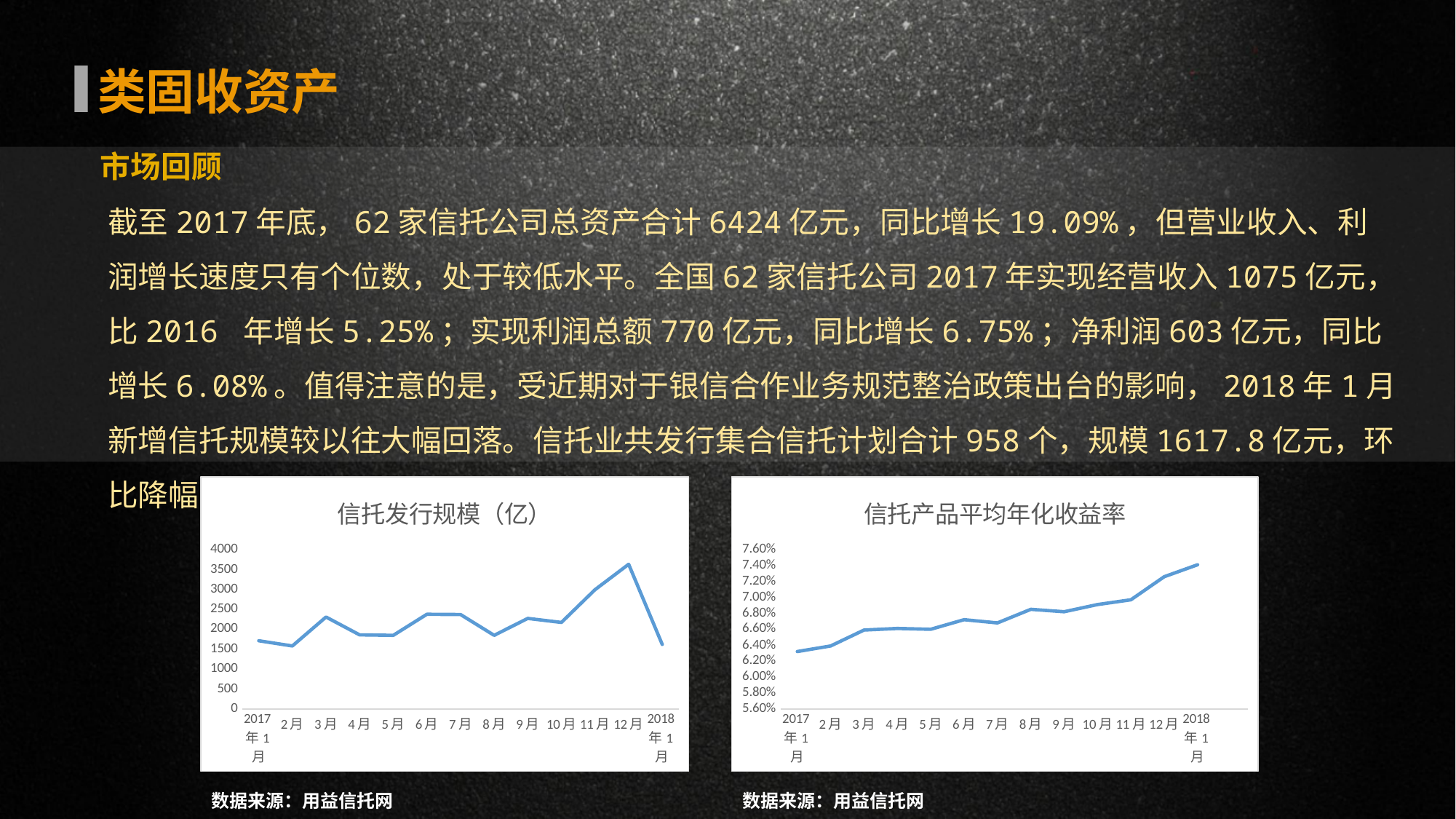

类固收资产

市场回顾

截至2017年底，62家信托公司总资产合计6424亿元，同比增长19.09%，但营业收入、利润增长速度只有个位数，处于较低水平。全国62家信托公司2017年实现经营收入1075亿元，比2016 年增长5.25%；实现利润总额770亿元，同比增长6.75%；净利润603亿元，同比增长6.08%。值得注意的是，受近期对于银信合作业务规范整治政策出台的影响，2018年1月新增信托规模较以往大幅回落。信托业共发行集合信托计划合计958个，规模1617.8亿元，环比降幅分别为为37.59%和55.49%。

### Chart:

| Category | 信托发行规模（亿） |
|---|---|
| 2017年1月 | 1711.0 |
| 2月 | 1579.9 |
| 3月 | 2306.7 |
| 4月 | 1859.4 |
| 5月 | 1847.2 |
| 6月 | 2376.0 |
| 7月 | 2369.7 |
| 8月 | 1846.3 |
| 9月 | 2272.6 |
| 10月 | 2171.3 |
| 11月 | 2993.6 |
| 12月 | 3632.0 |
| 2018年1月 | 1617.8 |

### Chart:

| Category | 信托产品平均年化收益率 |
|---|---|
| 2017年1月 | 0.0632 |
| 2月 | 0.0639 |
| 3月 | 0.0659 |
| 4月 | 0.0661 |
| 5月 | 0.066 |
| 6月 | 0.0672 |
| 7月 | 0.0668 |
| 8月 | 0.0685 |
| 9月 | 0.0682 |
| 10月 | 0.0691 |
| 11月 | 0.0697 |
| 12月 | 0.0726 |
| 2018年1月 | 0.0741 |
|  | None |
9
数据来源：用益信托网
数据来源：用益信托网